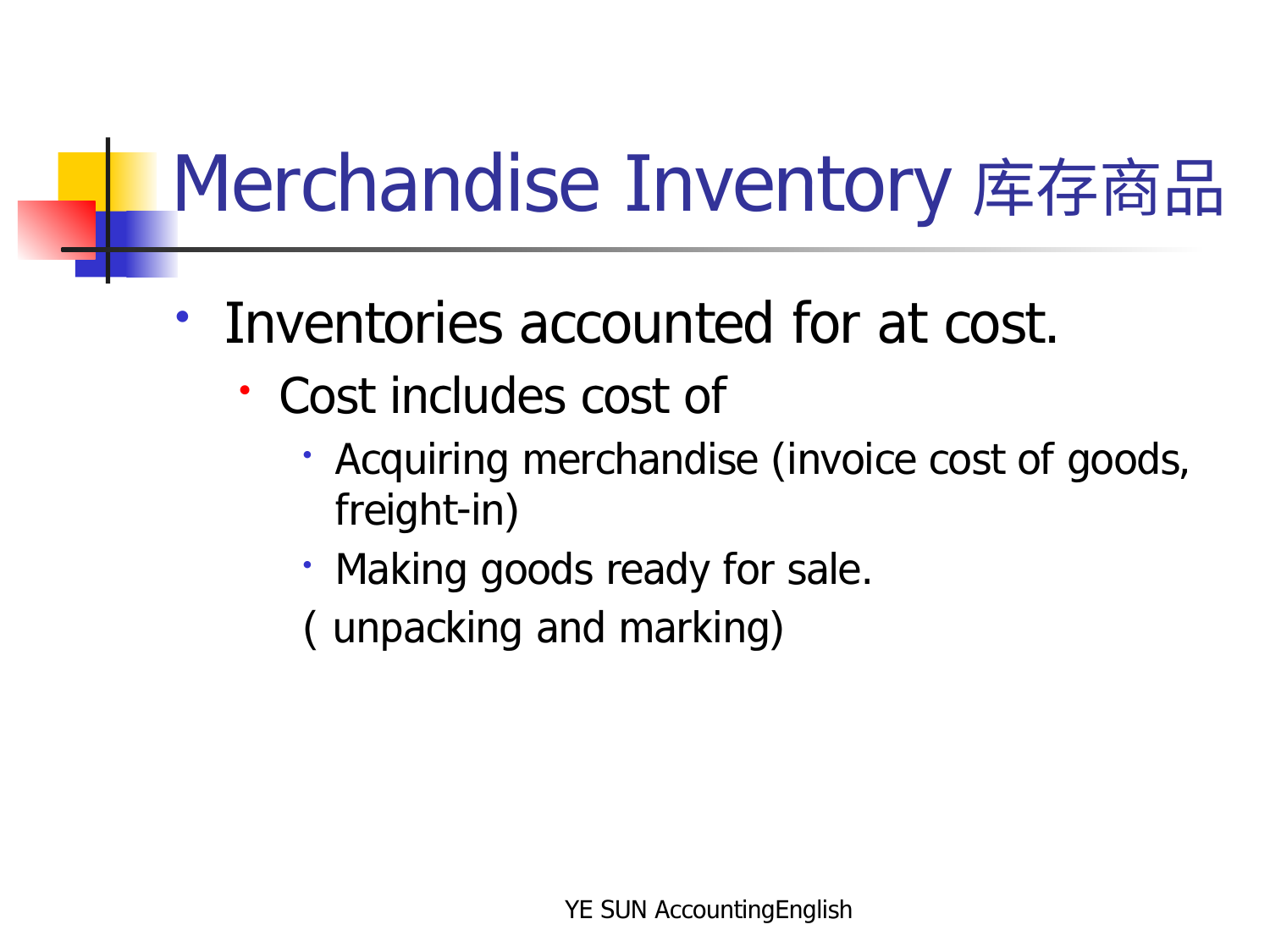

# Merchandise Inventory库存商品
Inventories accounted for at cost.
Cost includes cost of
Acquiring merchandise (invoice cost of goods, freight-in)
Making goods ready for sale.
( unpacking and marking)

YE SUN AccountingEnglish
10